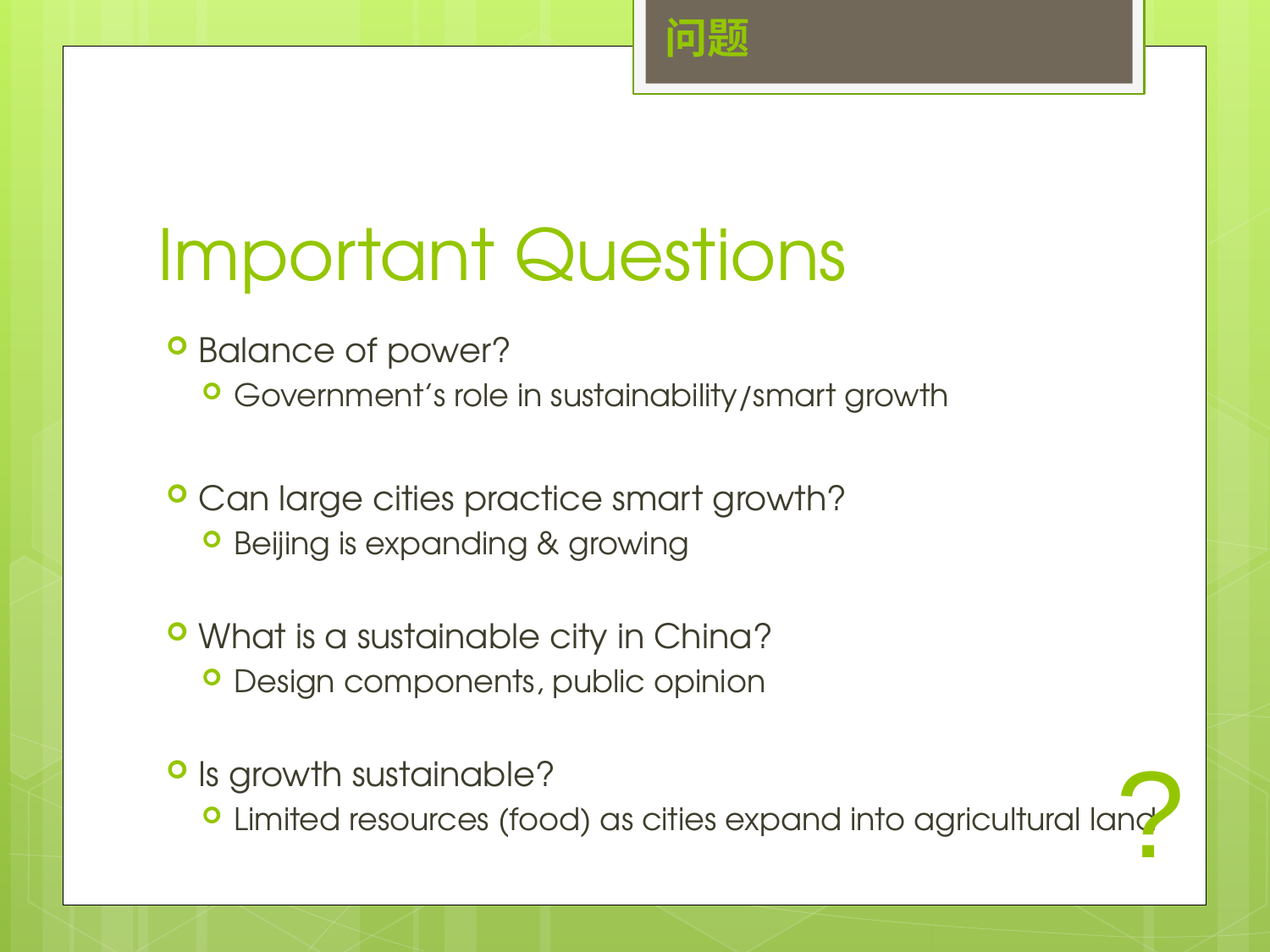

问题
# Important Questions
Balance of power?
Government’s role in sustainability/smart growth

Can large cities practice smart growth?
Beijing is expanding & growing

What is a sustainable city in China?
Design components, public opinion

Is growth sustainable?
Limited resources (food) as cities expand into agricultural land

?